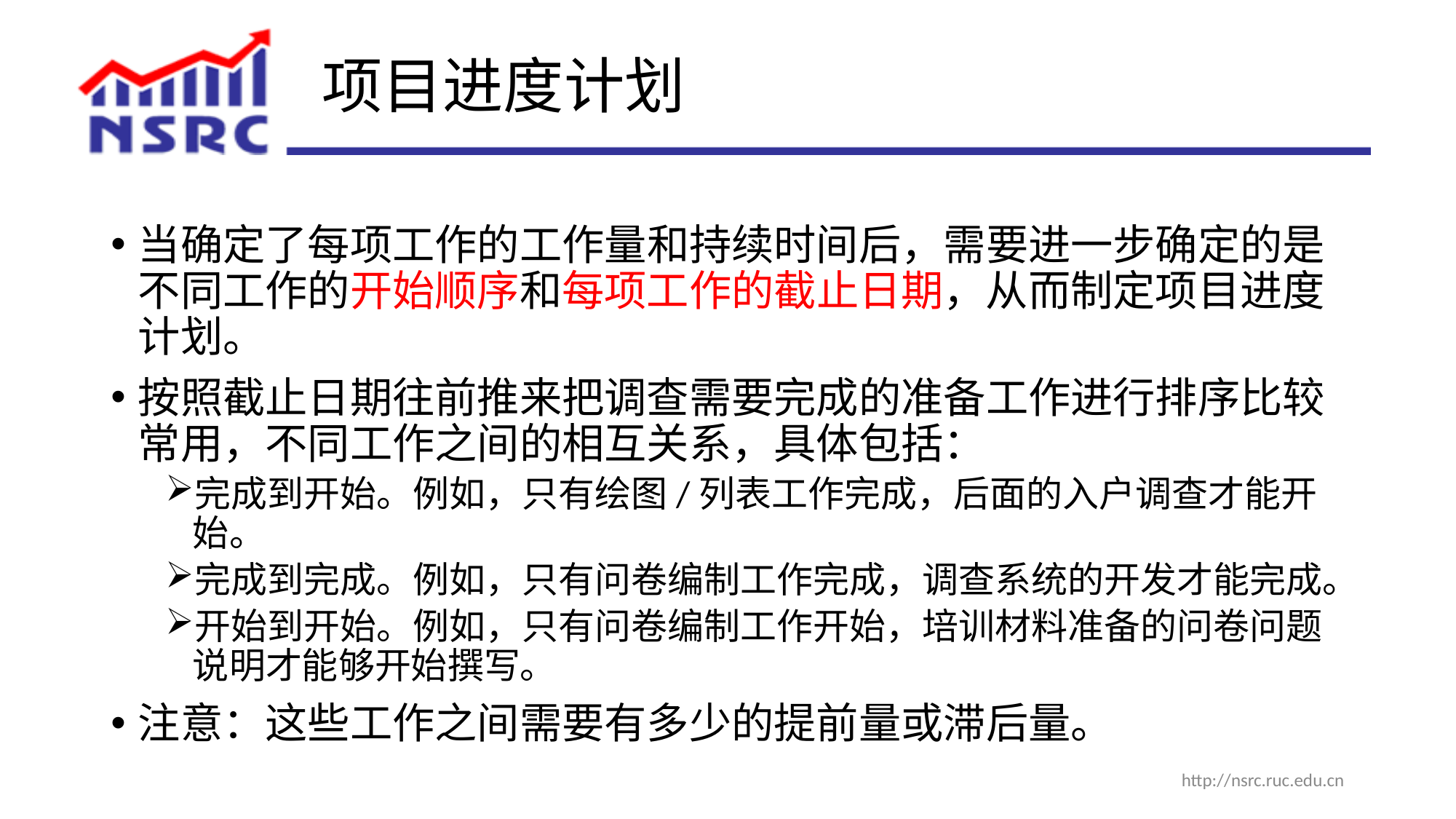

# 项目进度计划
当确定了每项工作的工作量和持续时间后，需要进一步确定的是不同工作的开始顺序和每项工作的截止日期，从而制定项目进度计划。
按照截止日期往前推来把调查需要完成的准备工作进行排序比较常用，不同工作之间的相互关系，具体包括：
完成到开始。例如，只有绘图/列表工作完成，后面的入户调查才能开始。
完成到完成。例如，只有问卷编制工作完成，调查系统的开发才能完成。
开始到开始。例如，只有问卷编制工作开始，培训材料准备的问卷问题说明才能够开始撰写。
注意：这些工作之间需要有多少的提前量或滞后量。